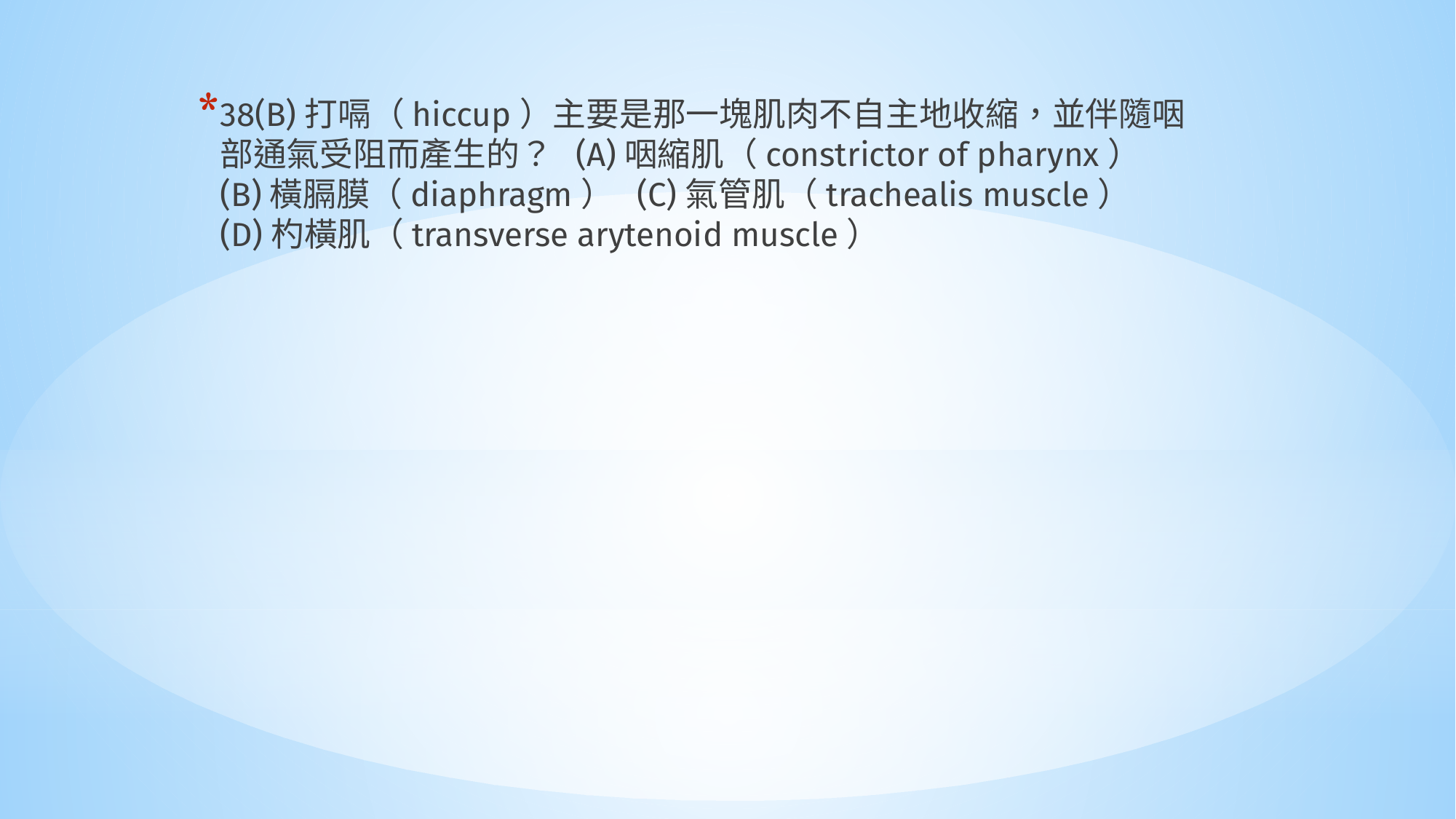

38(B)打嗝（hiccup）主要是那一塊肌肉不自主地收縮，並伴隨咽部通氣受阻而產生的？  (A)咽縮肌（constrictor of pharynx）  (B)橫膈膜（diaphragm）  (C)氣管肌（trachealis muscle）  (D)杓橫肌（transverse arytenoid muscle）
#